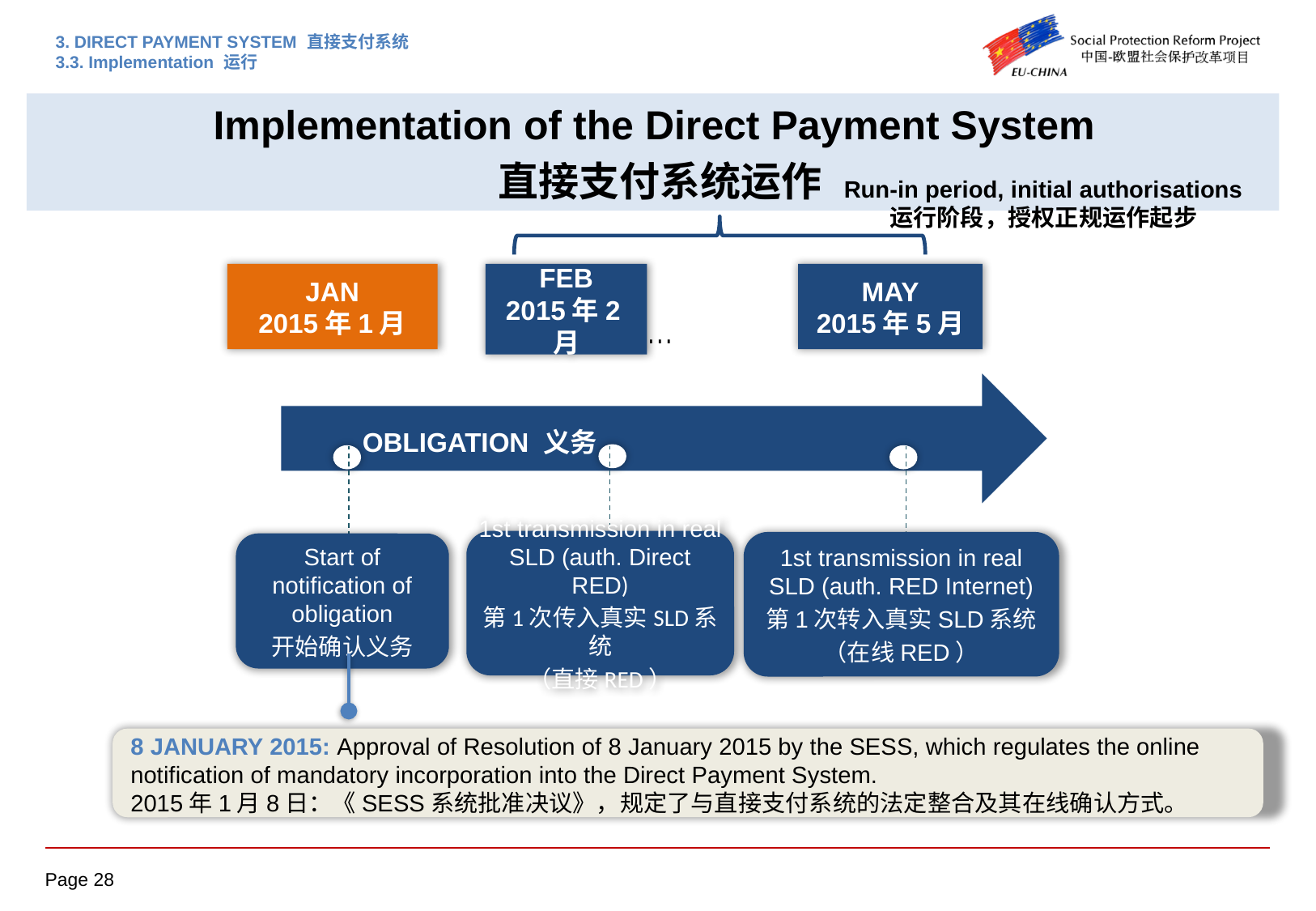

3. DIRECT PAYMENT SYSTEM  直接支付系统
3.3. Implementation  运行

Implementation of the Direct Payment System
直接支付系统运作
Run-in period, initial authorisations
运行阶段，授权正规运作起步
JAN
2015年1月

FEB
2015年2月

MAY
2015年5月
…

              OBLIGATION 义务

1st transmission in real SLD (auth. Direct RED)
第1次传入真实SLD系统
（直接RED）
1st transmission in real SLD (auth. RED Internet)
第1次转入真实SLD系统
（在线RED）
Start of notification of obligation
开始确认义务
8 JANUARY 2015: Approval of Resolution of 8 January 2015 by the SESS, which regulates the online notification of mandatory incorporation into the Direct Payment System.
2015年1月8日：《SESS系统批准决议》，规定了与直接支付系统的法定整合及其在线确认方式。